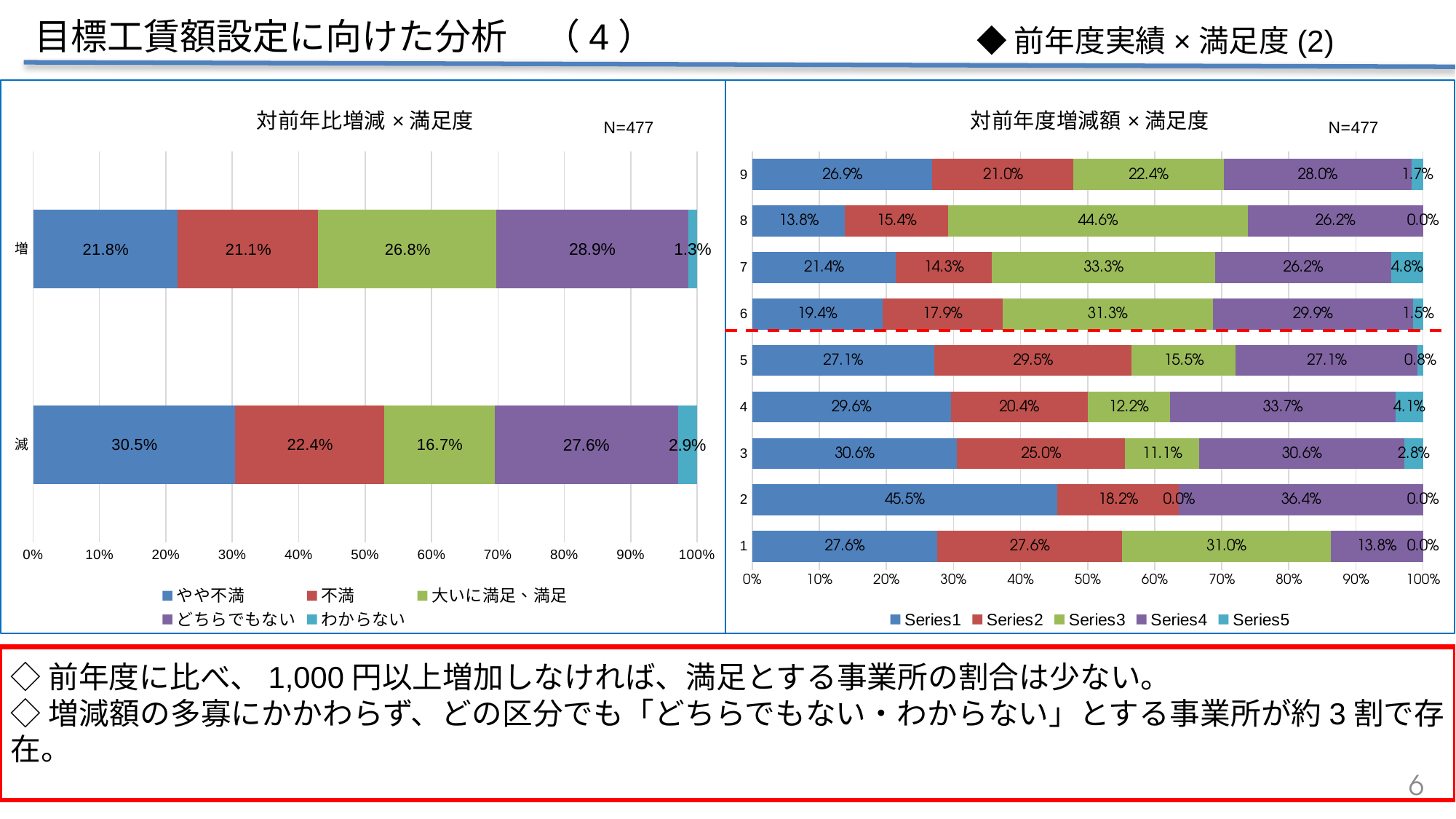

◆前年度実績×満足度(2)
目標工賃額設定に向けた分析　（4）

### Chart: 対前年度増減額×満足度

| Category |  |  |  |  |  |
|---|---|---|---|---|---|

### Chart: 対前年比増減×満足度

| Category | やや不満 | 不満 | 大いに満足、満足 | どちらでもない | わからない |
|---|---|---|---|---|---|
| 減 | 0.3045977011494253 | 0.22413793103448276 | 0.16666666666666666 | 0.27586206896551724 | 0.028735632183908046 |
| 増 | 0.2181208053691275 | 0.21140939597315436 | 0.2684563758389262 | 0.28859060402684567 | 0.013422818791946308 |
◇前年度に比べ、1,000円以上増加しなければ、満足とする事業所の割合は少ない。
◇増減額の多寡にかかわらず、どの区分でも「どちらでもない・わからない」とする事業所が約3割で存在。

6